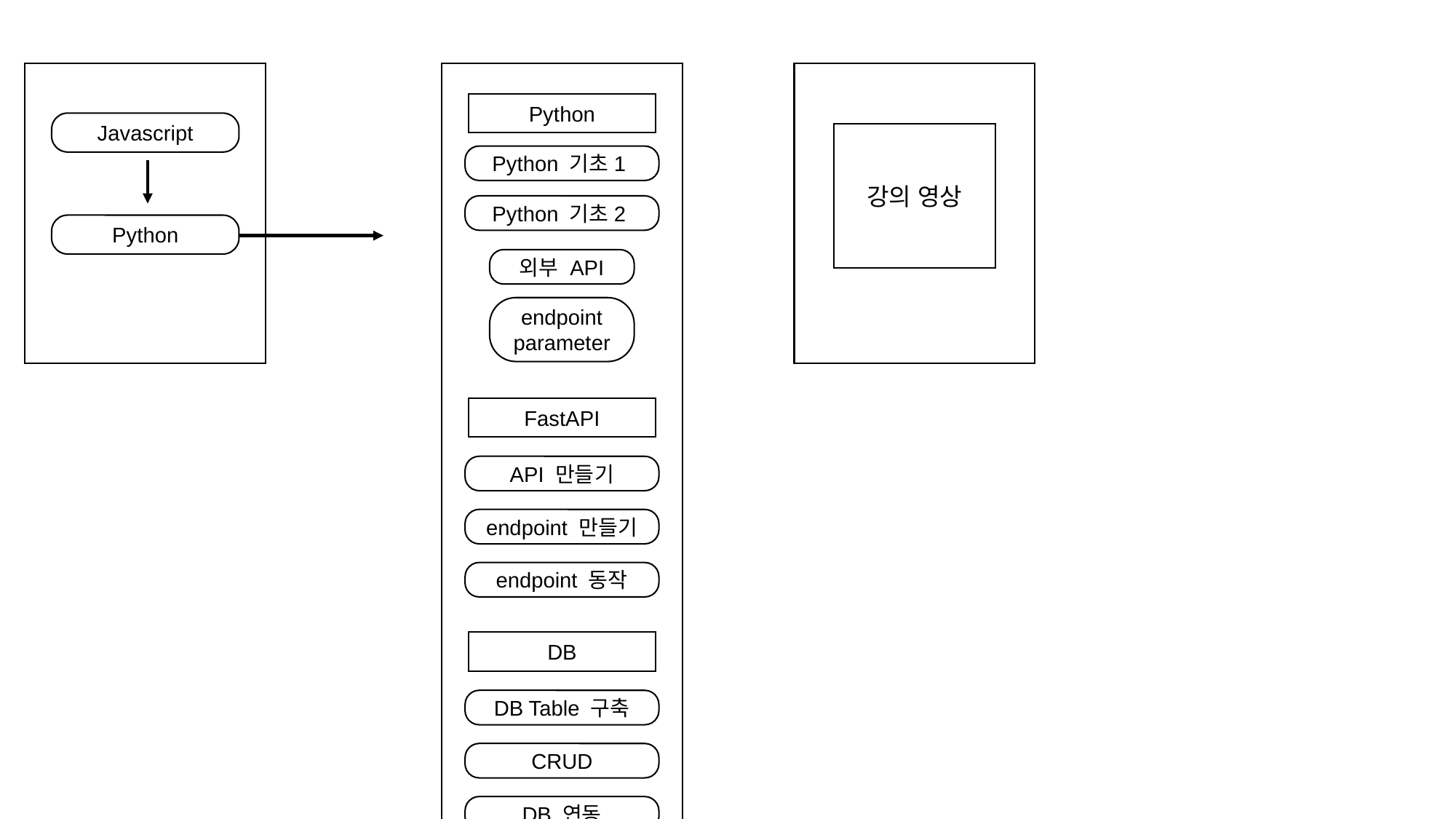

Python
Javascript
강의 영상
Python 기초1
Python 기초2
Python
외부 API
endpoint
parameter
FastAPI
API 만들기
endpoint 만들기
endpoint 동작
DB
DB Table 구축
CRUD
DB 연동
AWS Server
FastAPI 동작
DB 설치